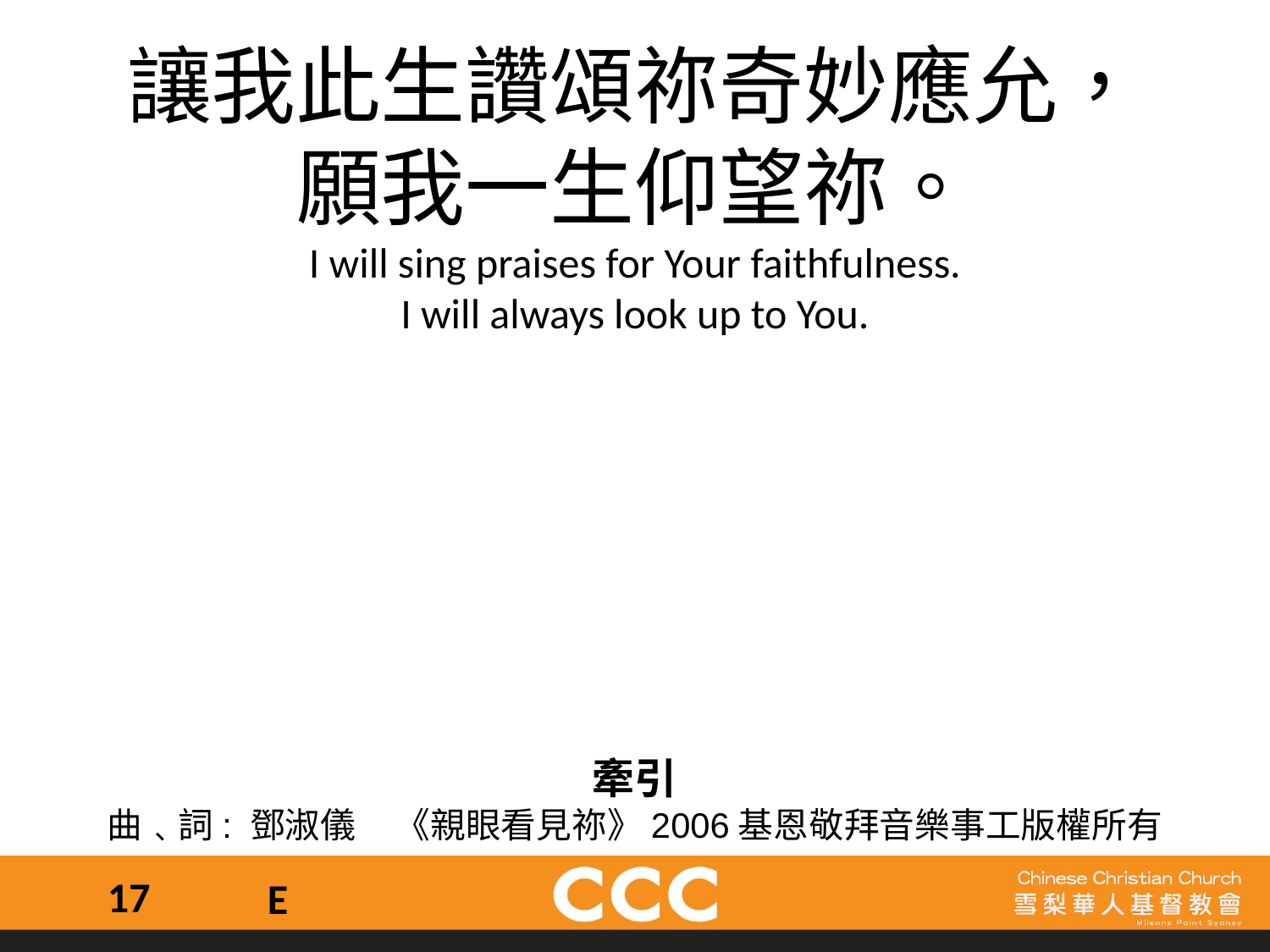

讓我此生讚頌祢奇妙應允，
願我一生仰望祢。
I will sing praises for Your faithfulness.
I will always look up to You.
牽引
曲﹑詞: 鄧淑儀     《親眼看見祢》2006基恩敬拜音樂事工版權所有
17
E